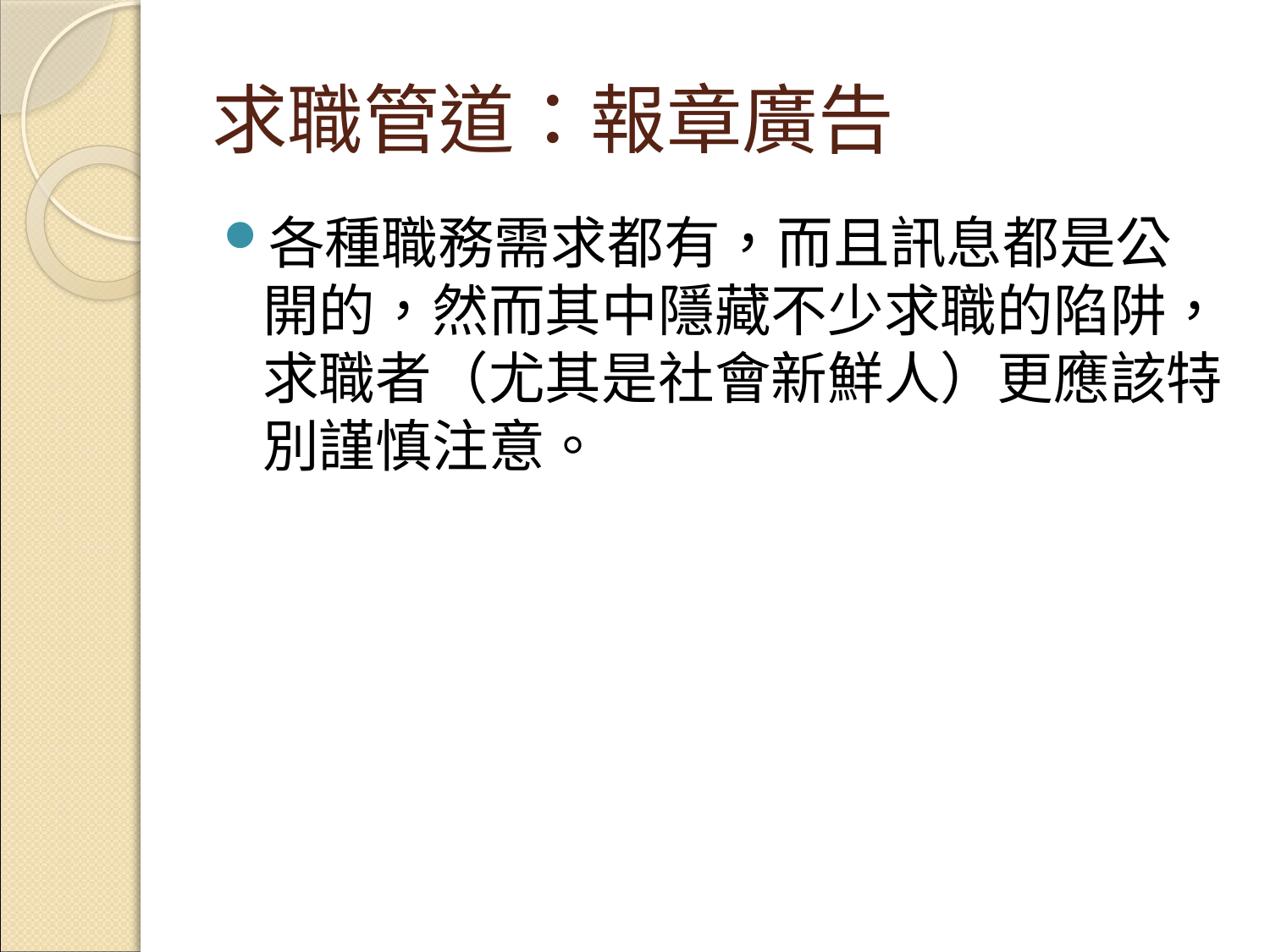

# 求職管道：報章廣告
各種職務需求都有，而且訊息都是公開的，然而其中隱藏不少求職的陷阱，求職者（尤其是社會新鮮人）更應該特別謹慎注意。